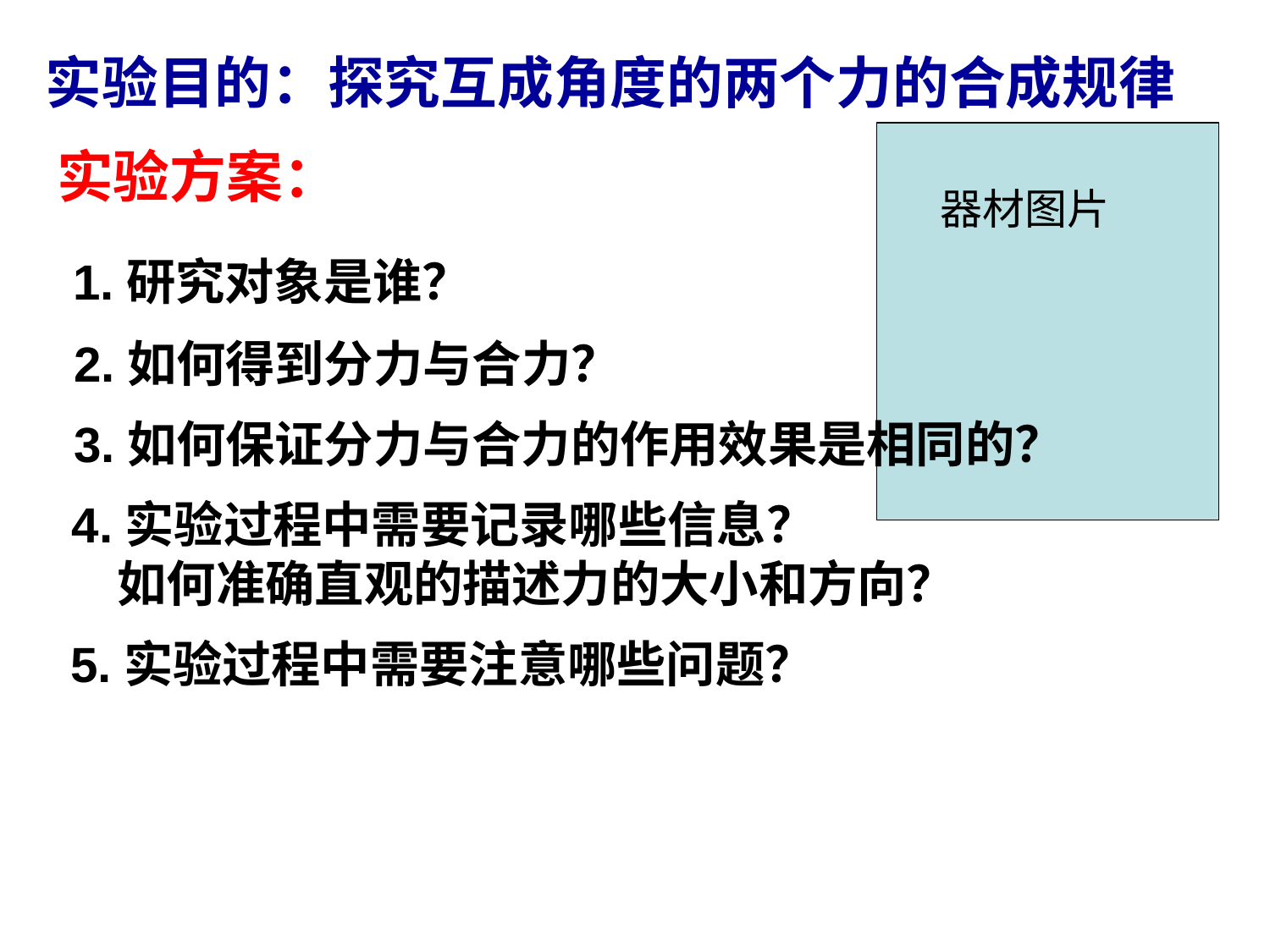

实验目的：探究互成角度的两个力的合成规律

实验方案：
器材图片
1.研究对象是谁？
2.如何得到分力与合力？
3.如何保证分力与合力的作用效果是相同的？
4.实验过程中需要记录哪些信息？
   如何准确直观的描述力的大小和方向？
5.实验过程中需要注意哪些问题？